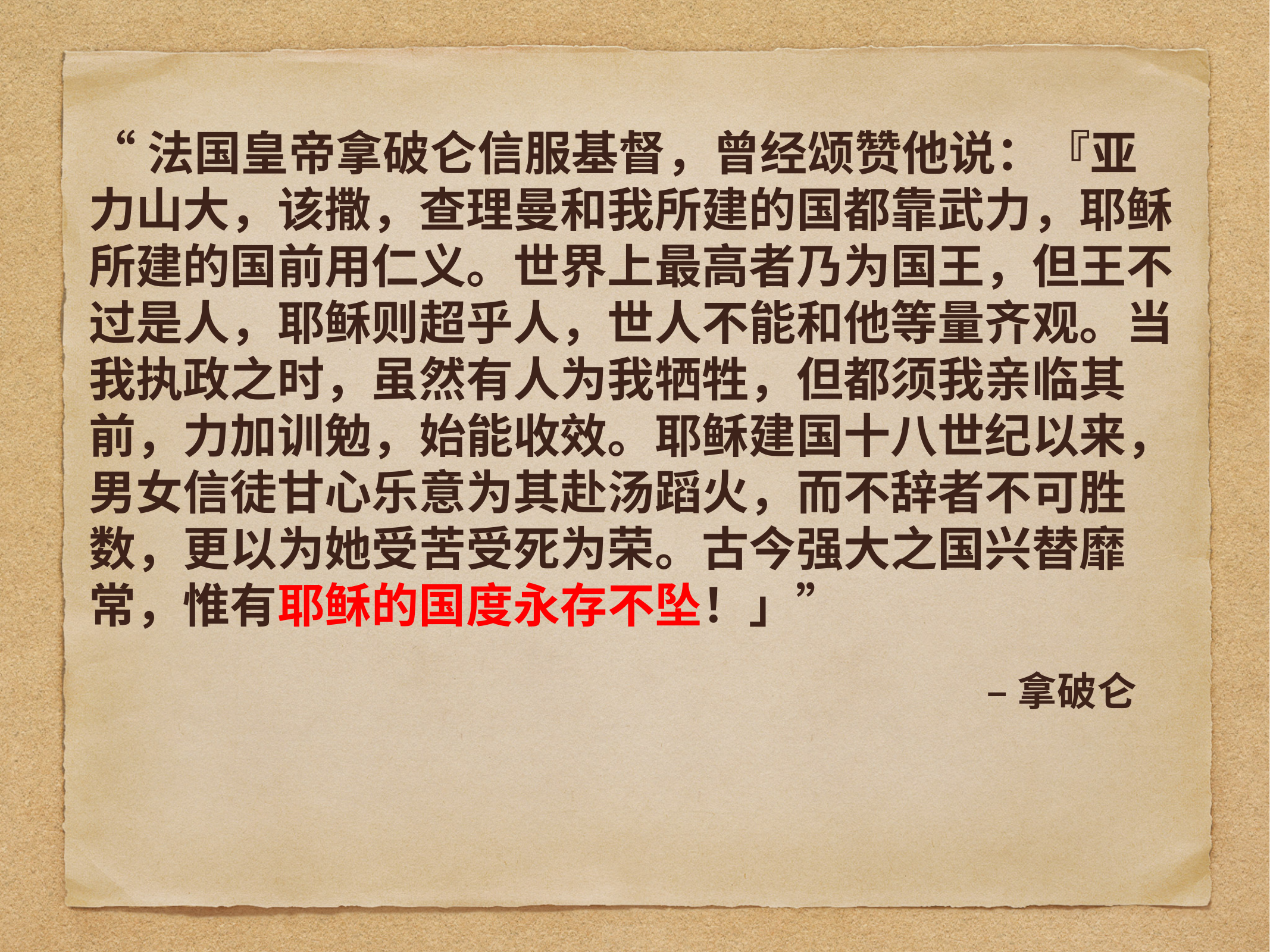

“法国皇帝拿破仑信服基督，曾经颂赞他说：『亚力山大，该撒，查理曼和我所建的国都靠武力，耶稣所建的国前用仁义。世界上最高者乃为国王，但王不过是人，耶稣则超乎人，世人不能和他等量齐观。当我执政之时，虽然有人为我牺牲，但都须我亲临其前，力加训勉，始能收效。耶稣建国十八世纪以来，男女信徒甘心乐意为其赴汤蹈火，而不辞者不可胜数，更以为她受苦受死为荣。古今强大之国兴替靡常，惟有耶稣的国度永存不坠！」”
–拿破仑